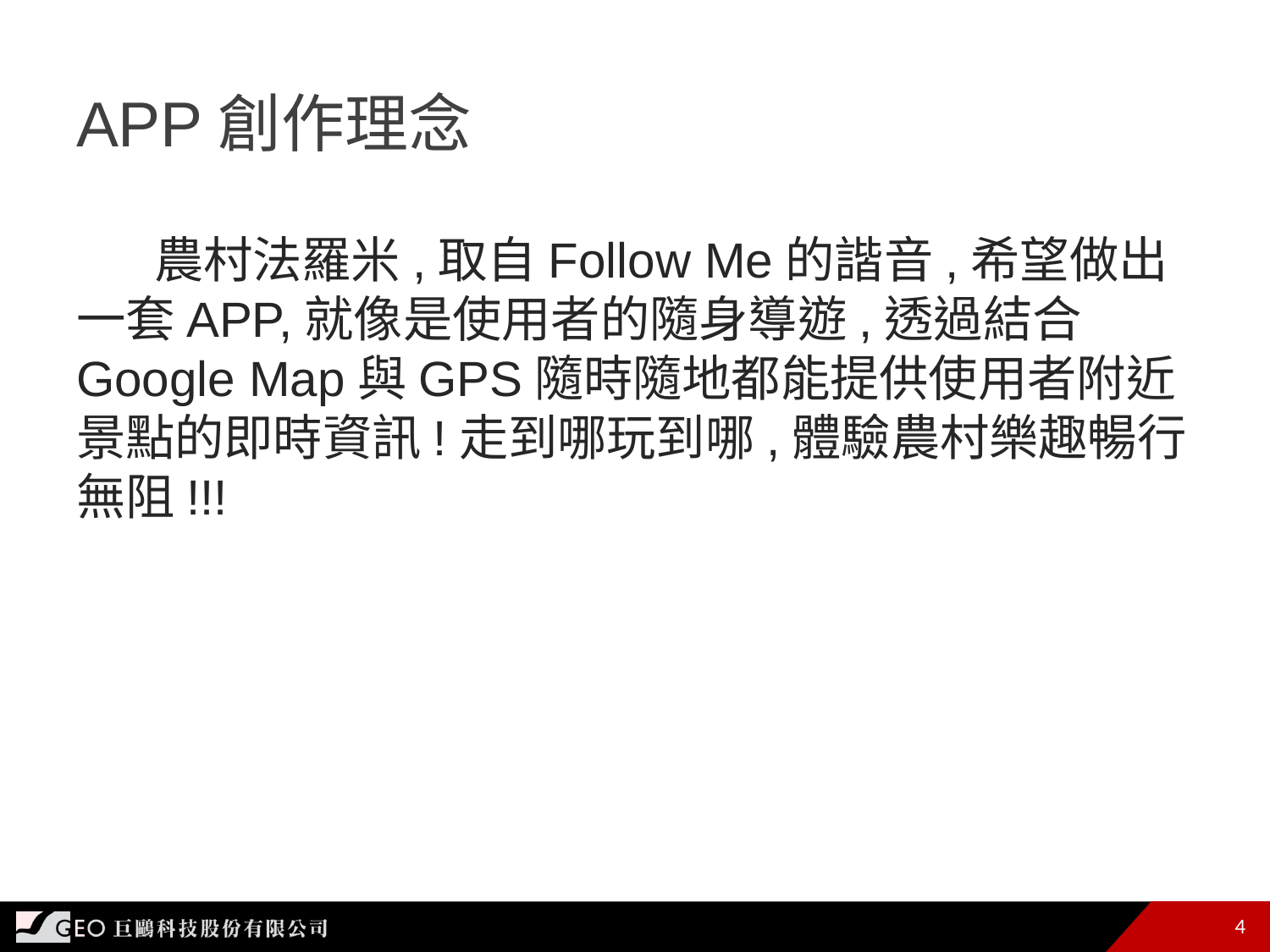

# App創作理念
      農村法羅米,取自Follow Me的諧音,希望做出一套APP,就像是使用者的隨身導遊,透過結合Google Map與GPS隨時隨地都能提供使用者附近景點的即時資訊!走到哪玩到哪,體驗農村樂趣暢行無阻!!!
4